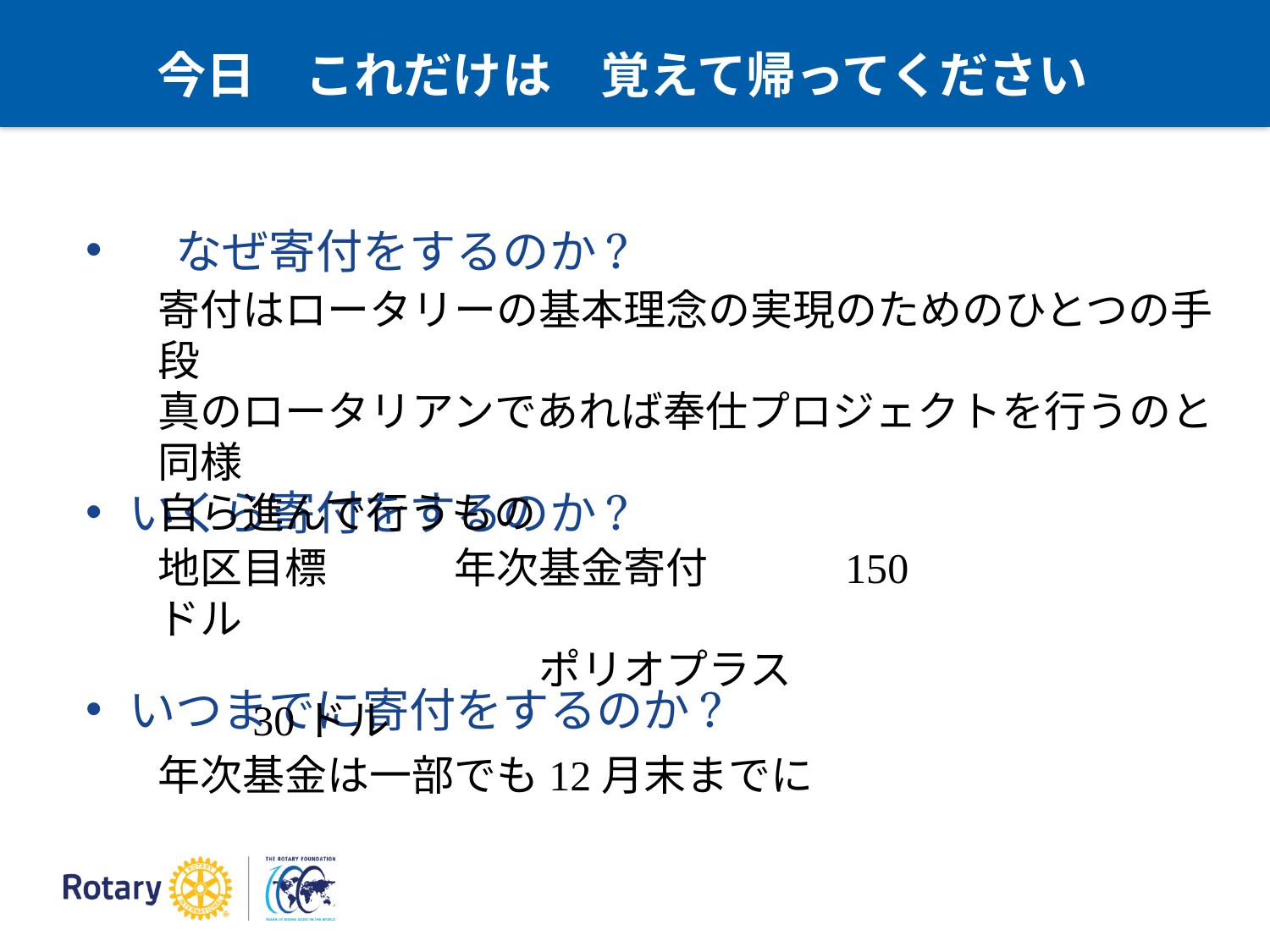

# 今日　これだけは　覚えて帰ってください
　なぜ寄付をするのか?

いくら寄付をするのか?

いつまでに寄付をするのか?
寄付はロータリーの基本理念の実現のためのひとつの手段
真のロータリアンであれば奉仕プロジェクトを行うのと同様
自ら進んで行うもの
地区目標　　　年次基金寄付　　　150ドル
　　　　　　　　　ポリオプラス　　　　　30ドル
年次基金は一部でも12月末までに